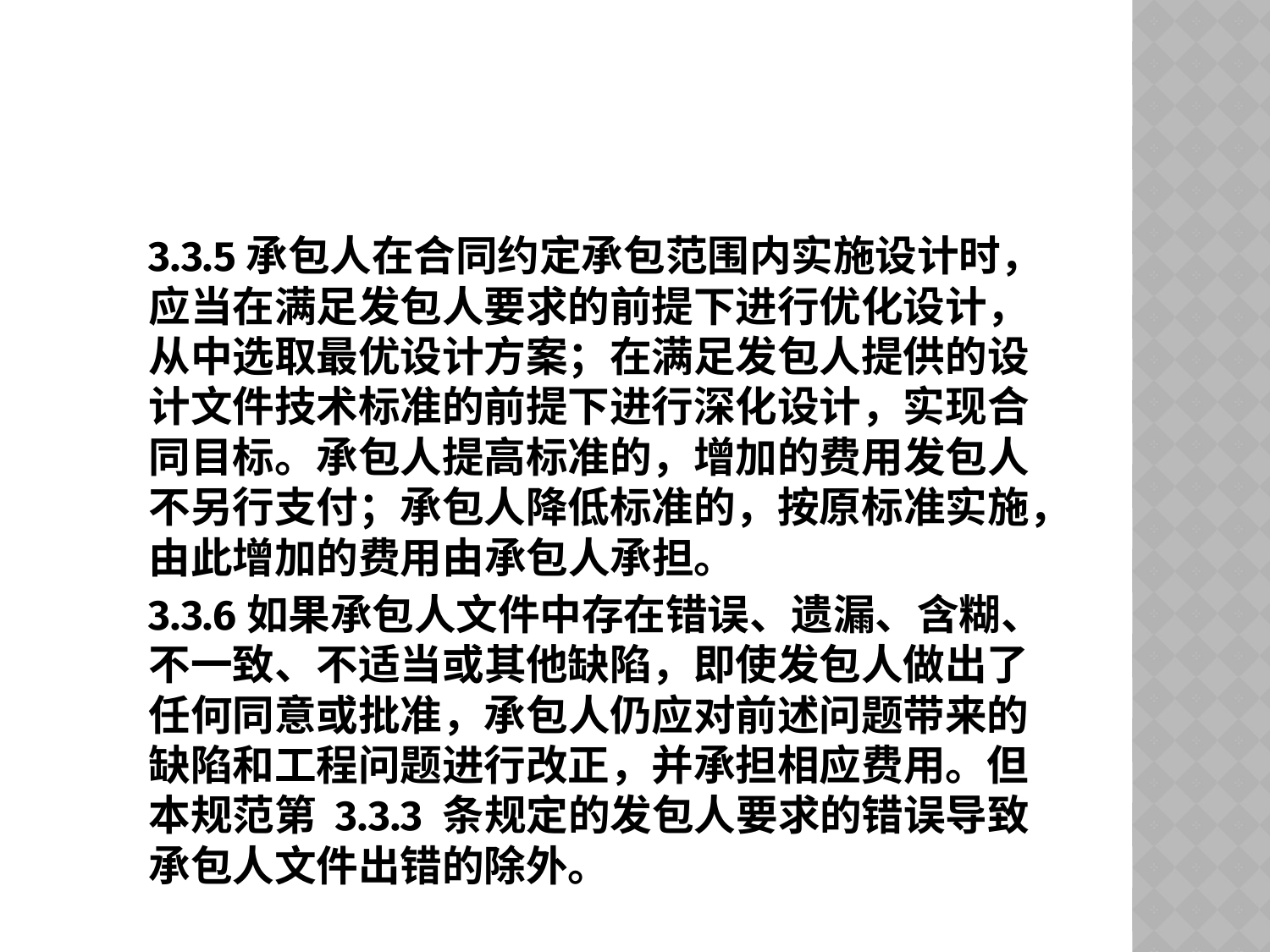

#
3.3.5承包人在合同约定承包范围内实施设计时，应当在满足发包人要求的前提下进行优化设计，从中选取最优设计方案；在满足发包人提供的设计文件技术标准的前提下进行深化设计，实现合同目标。承包人提高标准的，增加的费用发包人不另行支付；承包人降低标准的，按原标准实施，由此增加的费用由承包人承担。
3.3.6如果承包人文件中存在错误、遗漏、含糊、不一致、不适当或其他缺陷，即使发包人做出了任何同意或批准，承包人仍应对前述问题带来的缺陷和工程问题进行改正，并承担相应费用。但本规范第 3.3.3 条规定的发包人要求的错误导致承包人文件出错的除外。